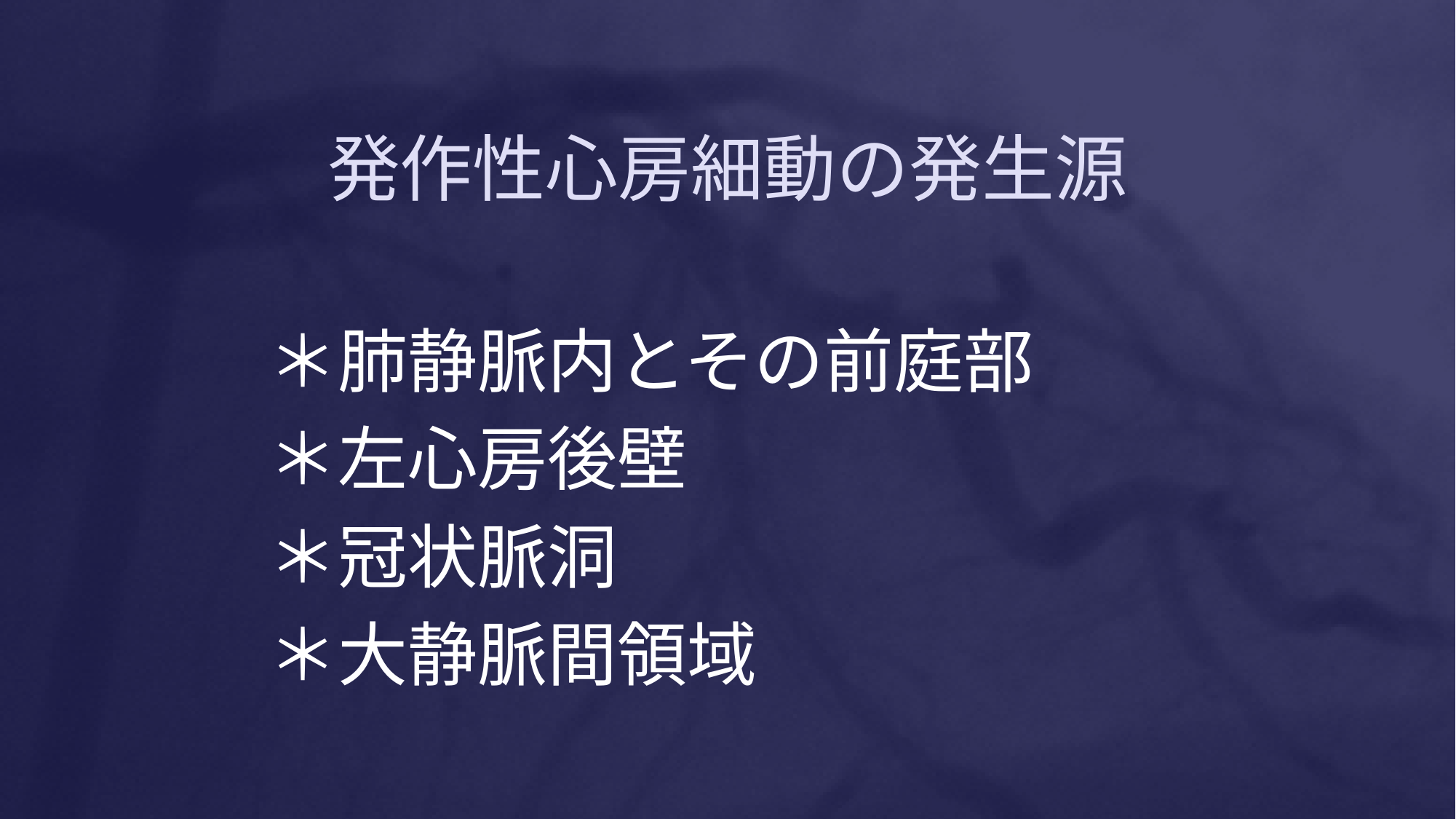

# 発作性心房細動の発生源
＊肺静脈内とその前庭部
＊左心房後壁
＊冠状脈洞
＊大静脈間領域